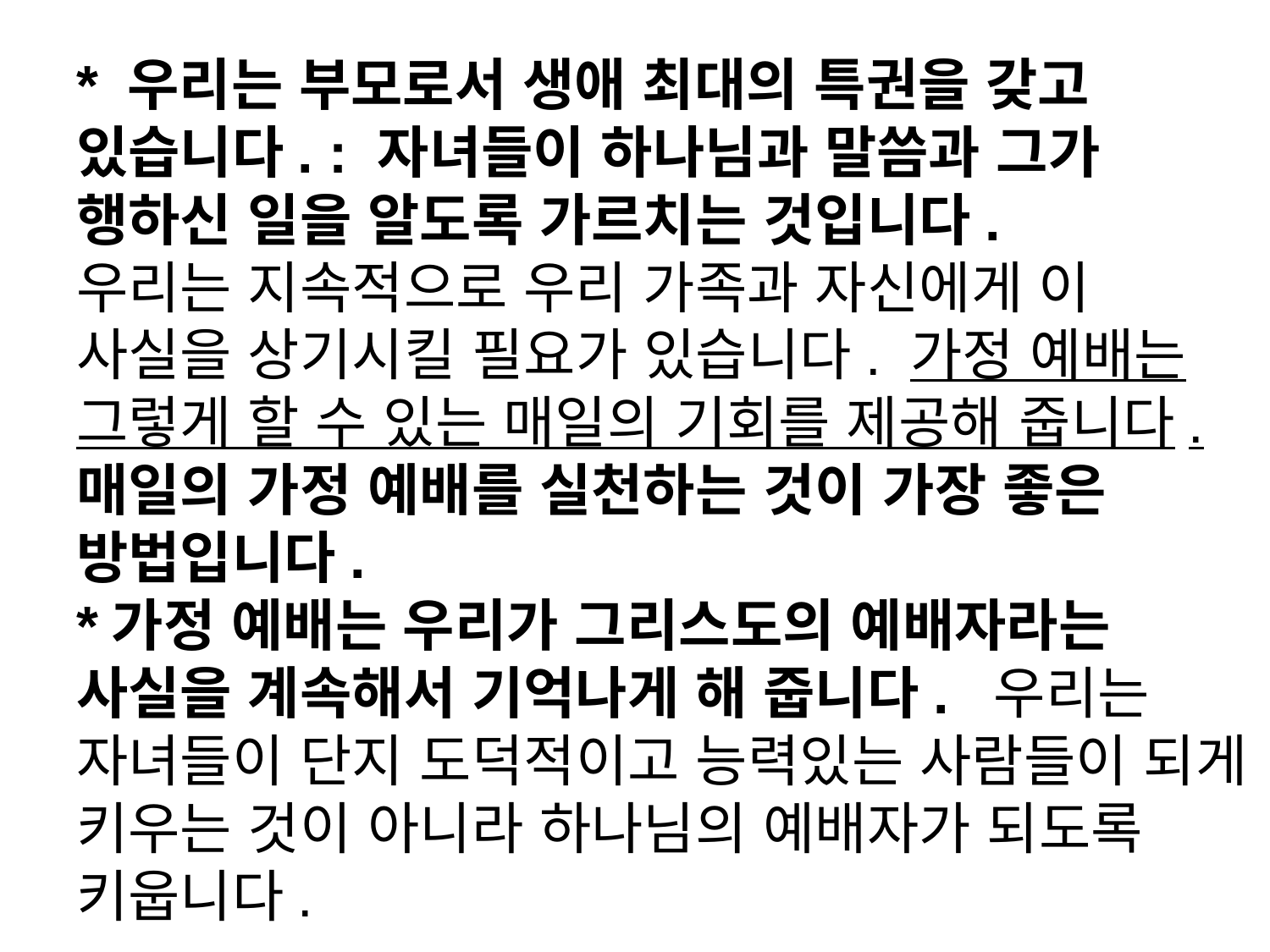

* 우리는 부모로서 생애 최대의 특권을 갖고 있습니다. : 자녀들이 하나님과 말씀과 그가 행하신 일을 알도록 가르치는 것입니다.
우리는 지속적으로 우리 가족과 자신에게 이 사실을 상기시킬 필요가 있습니다. 가정 예배는 그렇게 할 수 있는 매일의 기회를 제공해 줍니다.
매일의 가정 예배를 실천하는 것이 가장 좋은 방법입니다.
*가정 예배는 우리가 그리스도의 예배자라는 사실을 계속해서 기억나게 해 줍니다.  우리는 자녀들이 단지 도덕적이고 능력있는 사람들이 되게 키우는 것이 아니라 하나님의 예배자가 되도록 키웁니다.